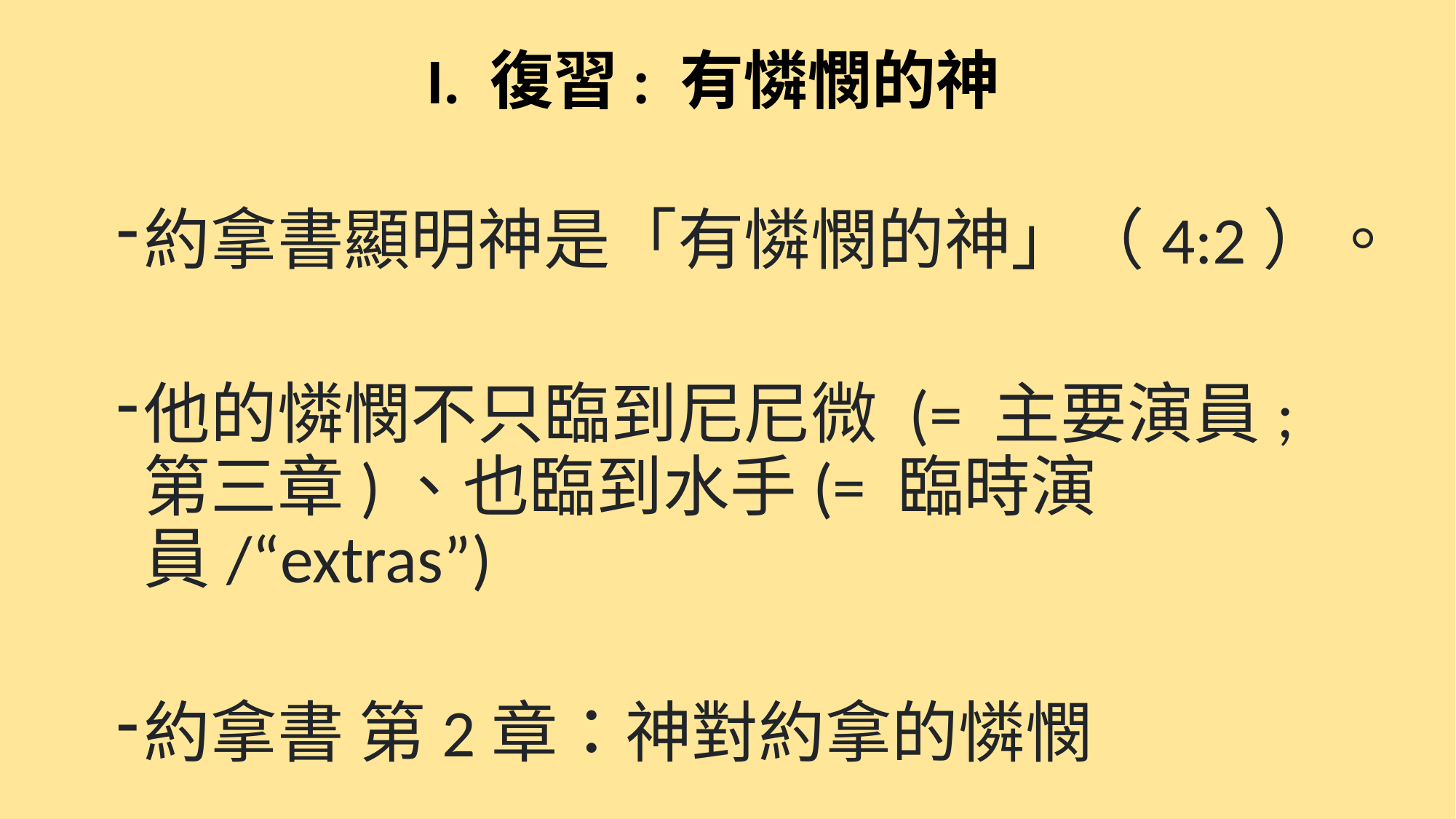

# I. 復習: 有憐憫的神
約拿書顯明神是「有憐憫的神」（4:2）。

他的憐憫不只臨到尼尼微 (= 主要演員; 第三章)、也臨到水手(= 臨時演員/“extras”)

約拿書 第2章：神對約拿的憐憫